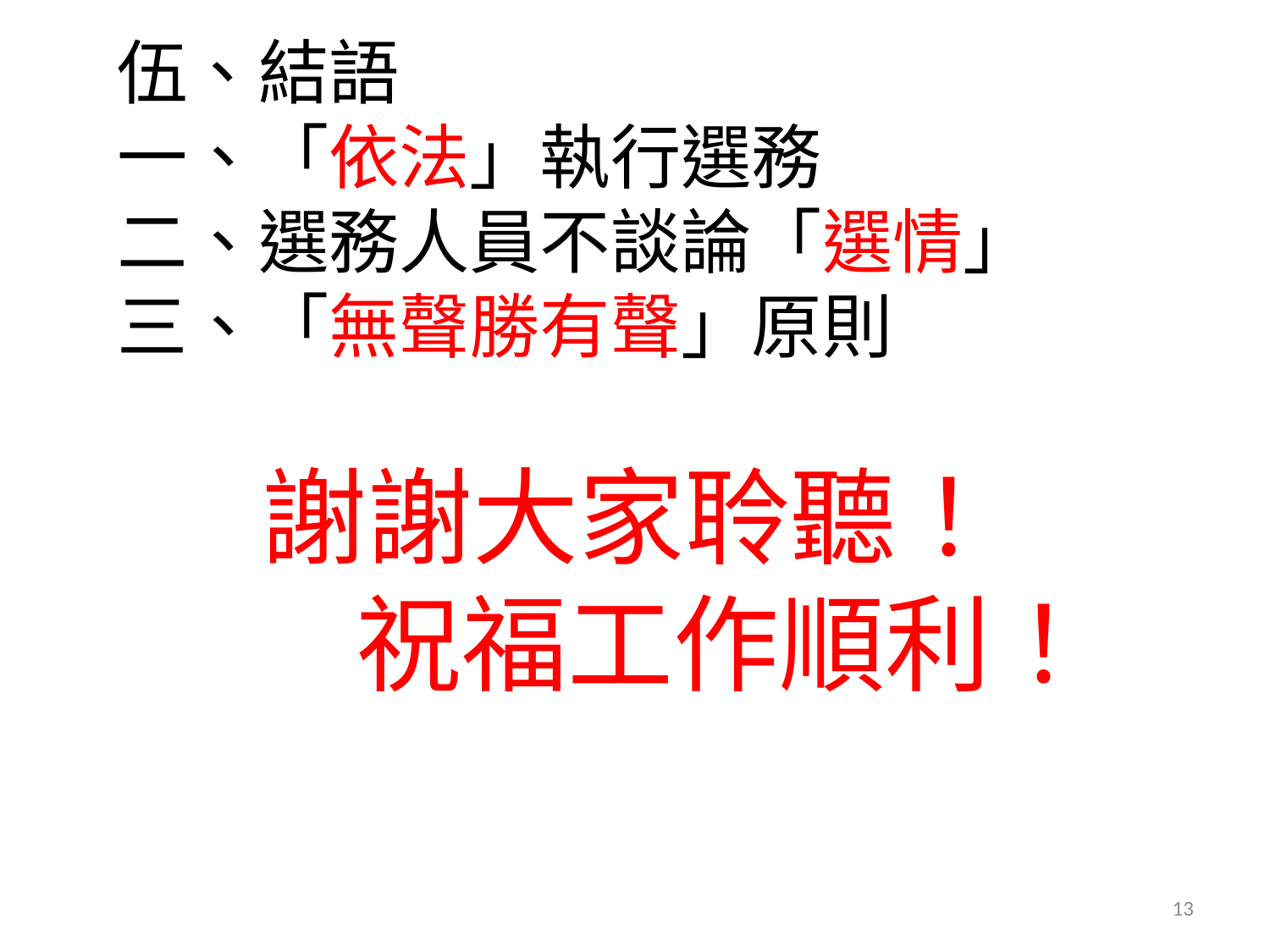

伍、結語
一、「依法」執行選務
二、選務人員不談論「選情」
三、「無聲勝有聲」原則

     謝謝大家聆聽！
         祝福工作順利！

13